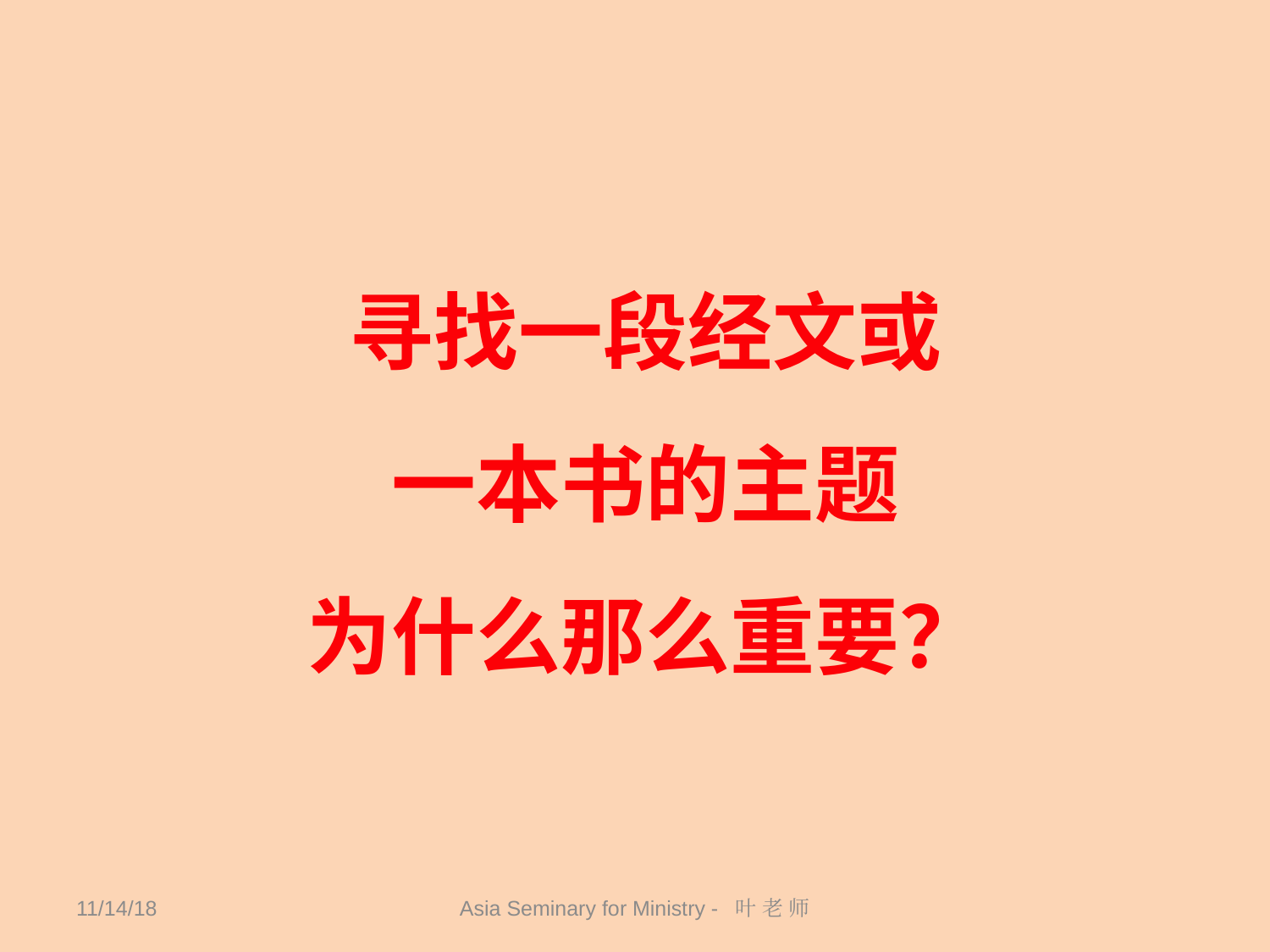

寻找一段经文或
一本书的主题
为什么那么重要？
11/14/18
Asia Seminary for Ministry -  叶 老 师